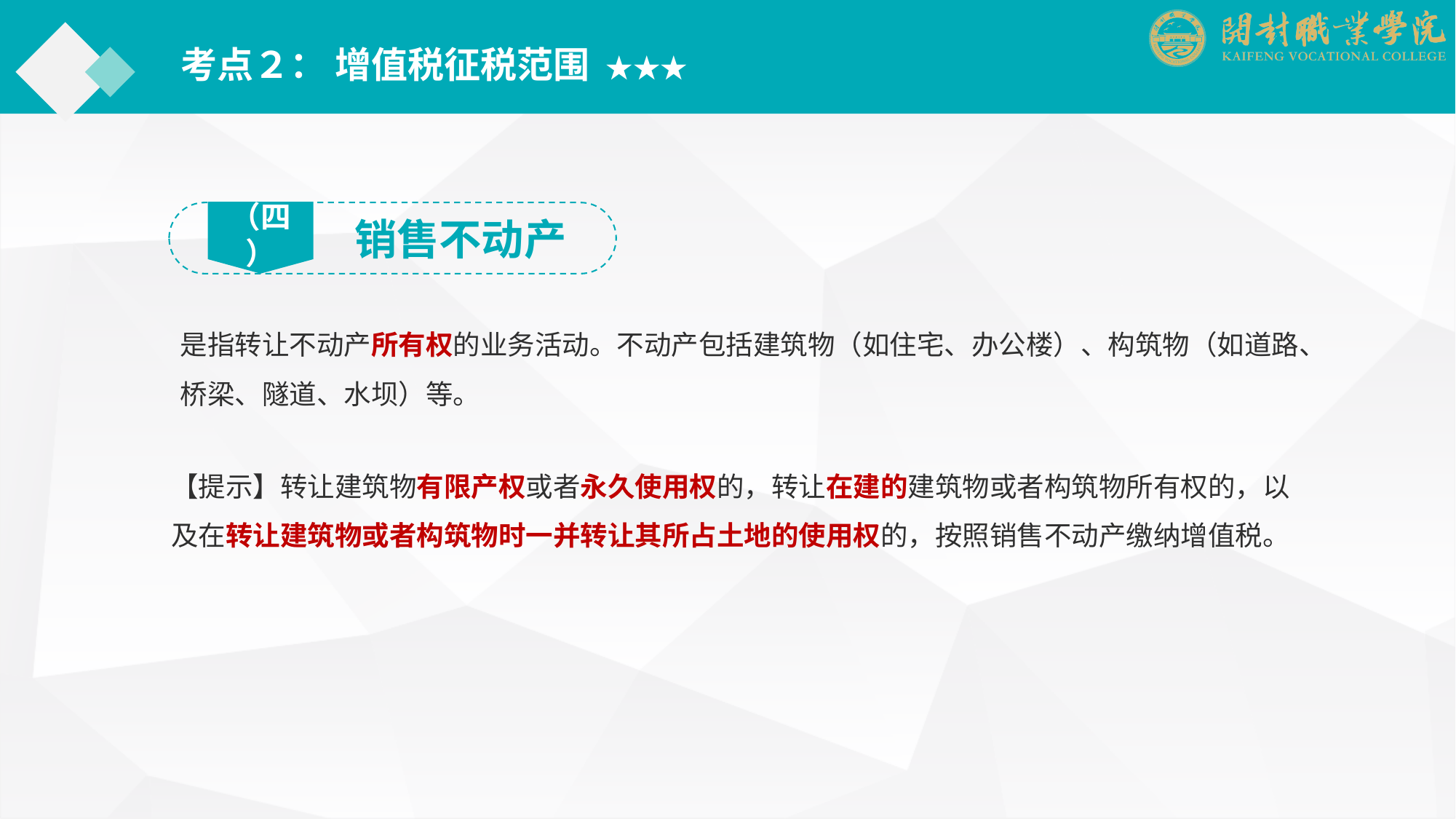

考点２： 增值税征税范围  ★★★
（四）

销售不动产
是指转让不动产所有权的业务活动。不动产包括建筑物（如住宅、办公楼）、构筑物（如道路、桥梁、隧道、水坝）等。
【提示】转让建筑物有限产权或者永久使用权的，转让在建的建筑物或者构筑物所有权的，以及在转让建筑物或者构筑物时一并转让其所占土地的使用权的，按照销售不动产缴纳增值税。